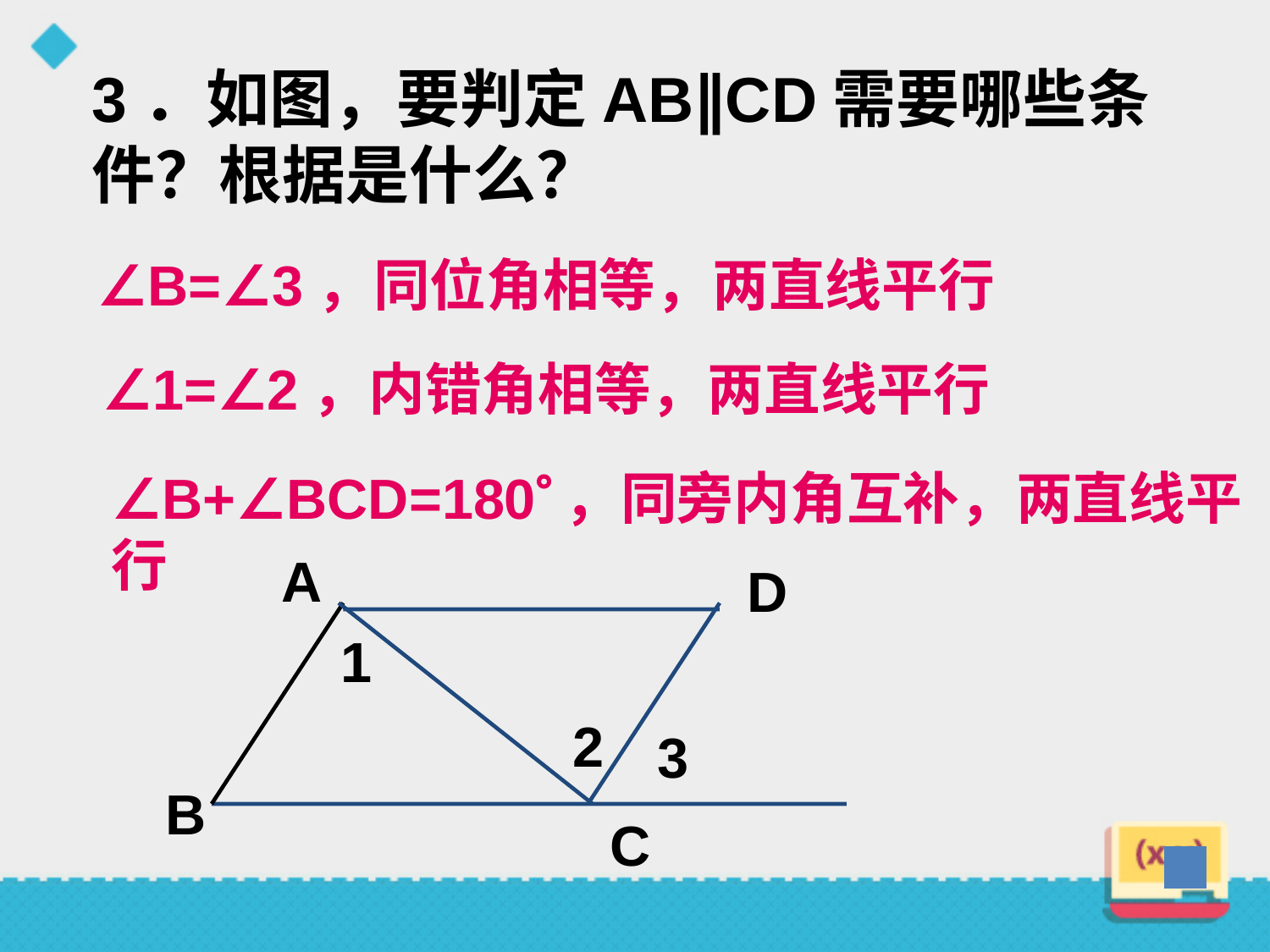

3．如图，要判定AB∥CD需要哪些条件？根据是什么？
∠B=∠3，同位角相等，两直线平行
∠1=∠2，内错角相等，两直线平行
∠B+∠BCD=180°，同旁内角互补，两直线平行
A
D

B

C

1
2
3